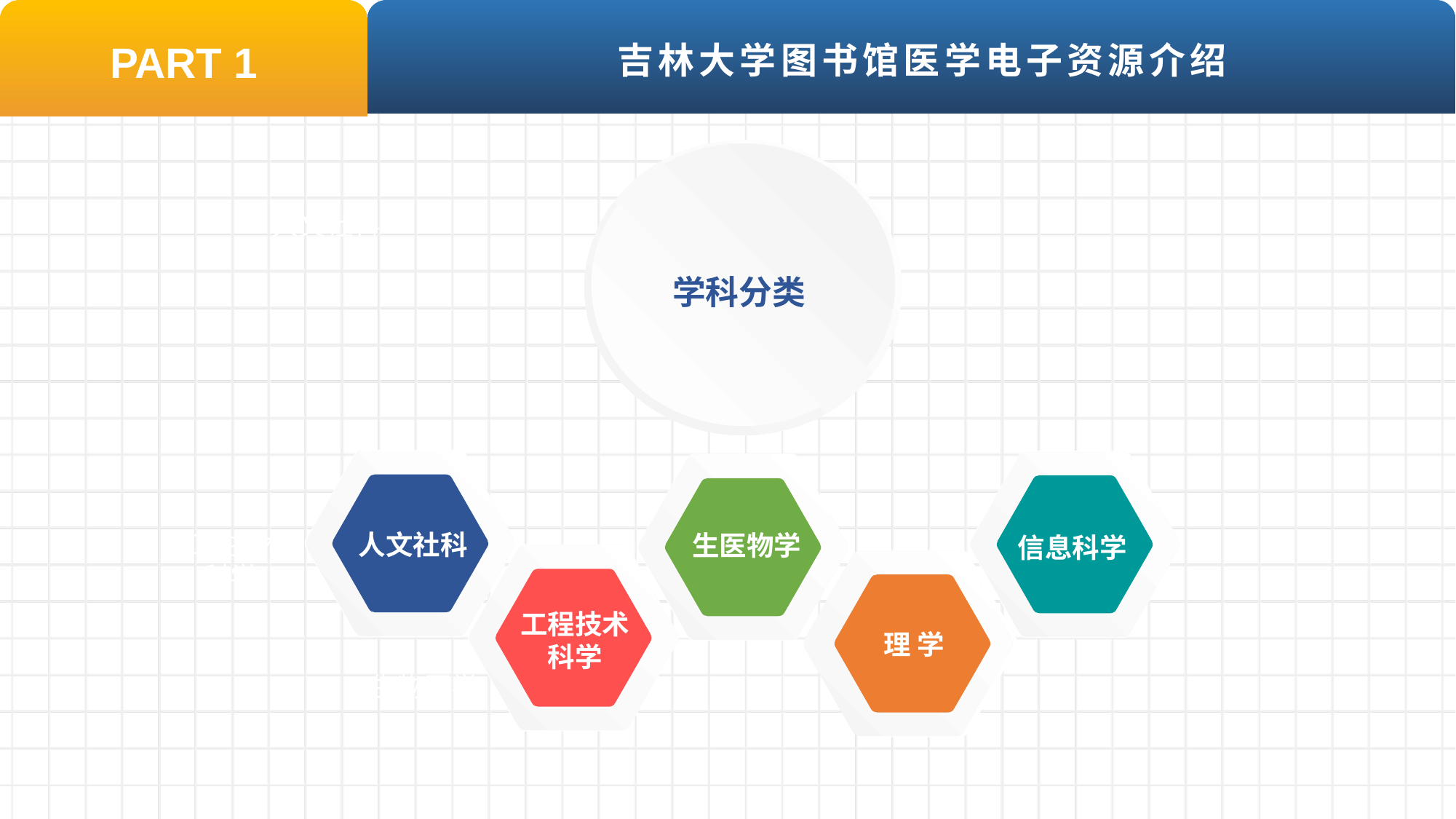

吉林大学图书馆医学电子资源介绍
PART 1

人文社科
       学科分类
理学

工程技术
科学
人文社科
生医物学
信息科学

工程技术
科学
信息科学
 理 学
生物医学